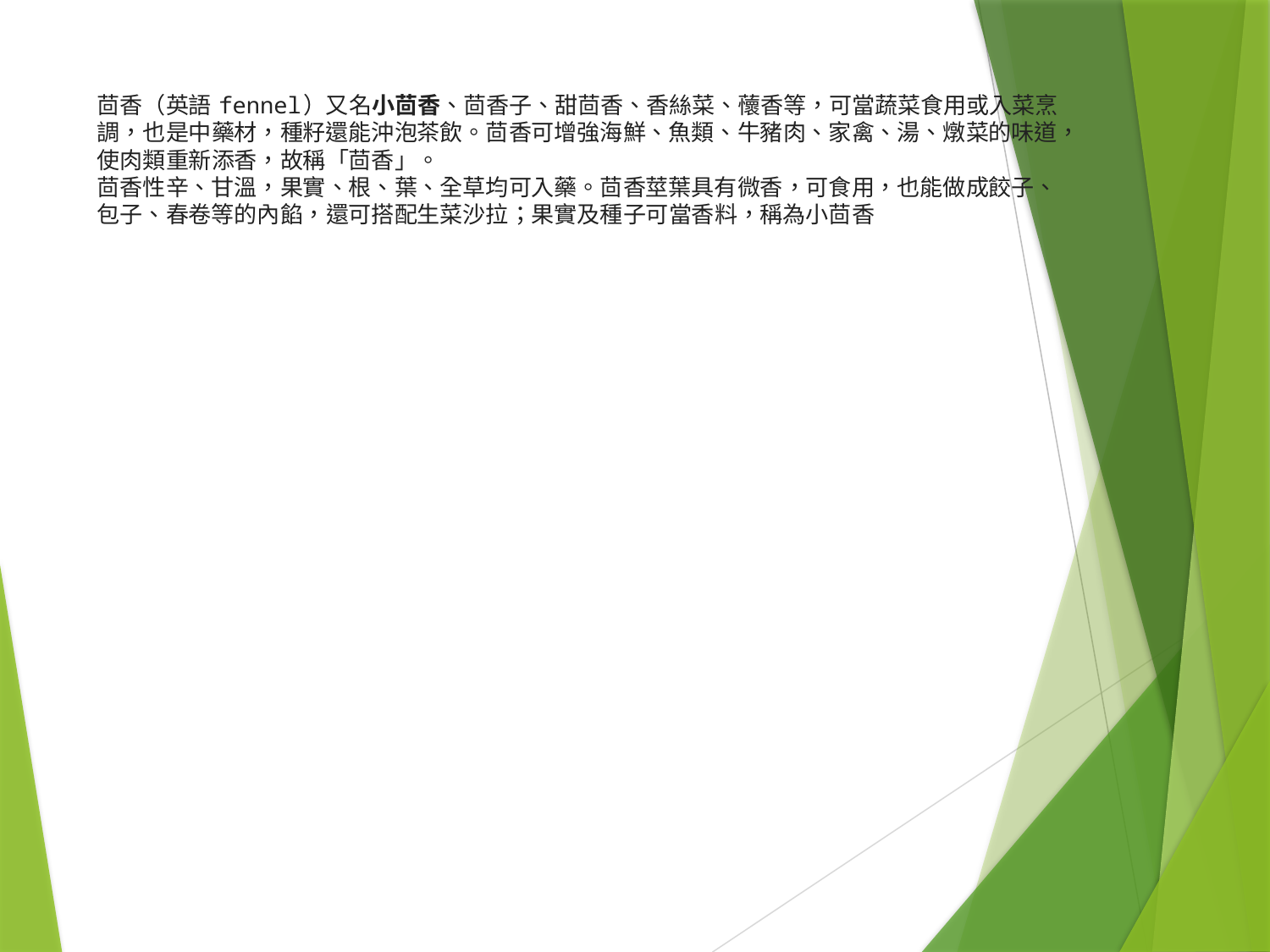

# 茴香（英語 fennel）又名小茴香、茴香子、甜茴香、香絲菜、蘹香等，可當蔬菜食用或入菜烹調，也是中藥材，種籽還能沖泡茶飲。茴香可增強海鮮、魚類、牛豬肉、家禽、湯、燉菜的味道，使肉類重新添香，故稱「茴香」。 茴香性辛、甘溫，果實、根、葉、全草均可入藥。茴香莖葉具有微香，可食用，也能做成餃子、包子、春卷等的內餡，還可搭配生菜沙拉；果實及種子可當香料，稱為小茴香